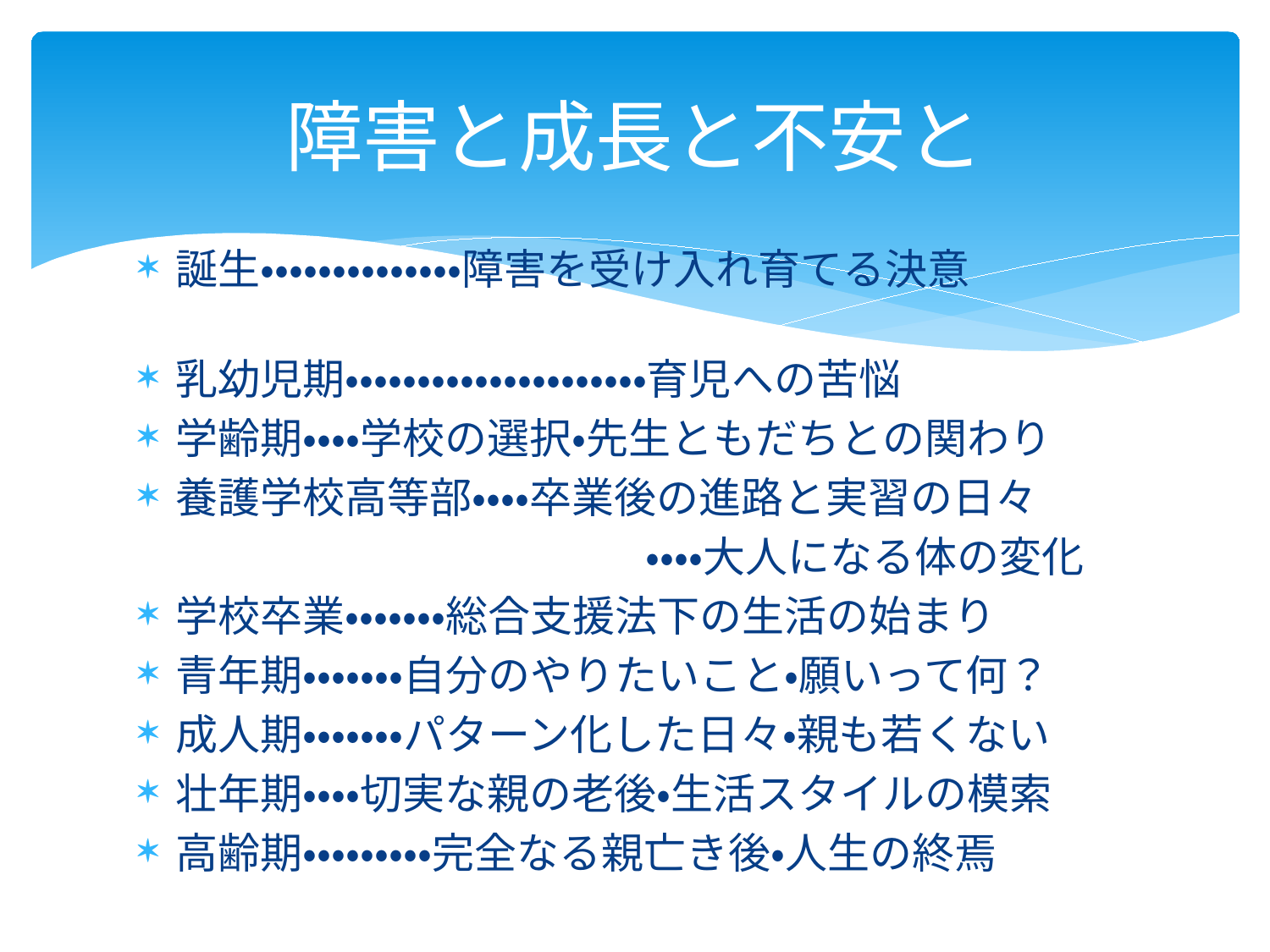

# 障害と成長と不安と
誕生・・・・・・・・・・・・・・障害を受け入れ育てる決意
乳幼児期・・・・・・・・・・・・・・・・・・・・・育児への苦悩
学齢期・・・・学校の選択・先生ともだちとの関わり
養護学校高等部・・・・卒業後の進路と実習の日々
　　　　　　　　　　　　・・・・大人になる体の変化
学校卒業・・・・・・・総合支援法下の生活の始まり
青年期・・・・・・・自分のやりたいこと・願いって何？
成人期・・・・・・・パターン化した日々・親も若くない
壮年期・・・・切実な親の老後・生活スタイルの模索
高齢期・・・・・・・・・完全なる親亡き後・人生の終焉